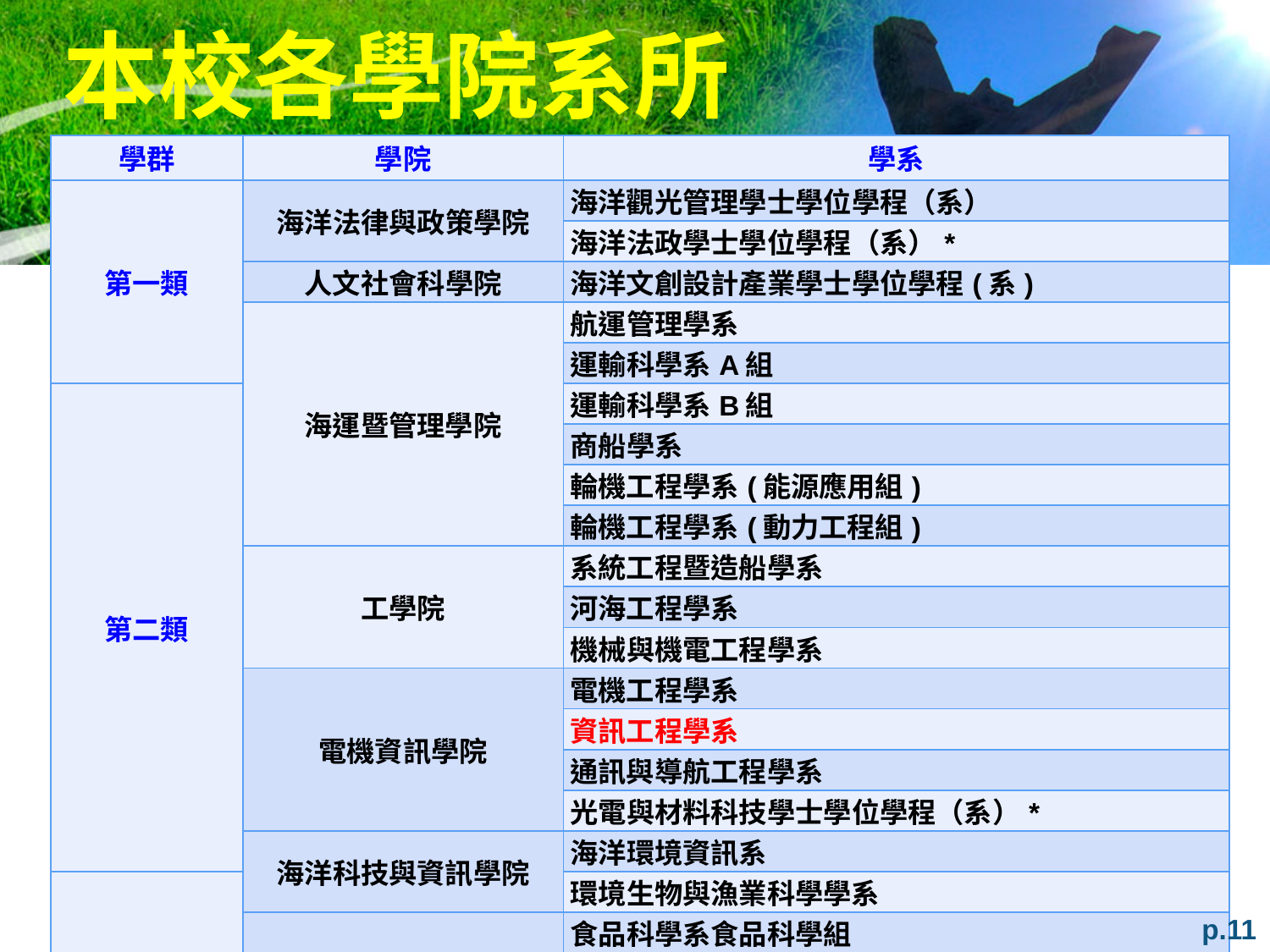

# 本校各學院系所
| 學群 | 學院 | 學系 |
| --- | --- | --- |
| 第一類 | 海洋法律與政策學院 | 海洋觀光管理學士學位學程（系） |
|  |  | 海洋法政學士學位學程（系）\* |
|  | 人文社會科學院 | 海洋文創設計產業學士學位學程(系) |
|  | 海運暨管理學院 | 航運管理學系 |
|  |  | 運輸科學系A組 |
| 第二類 |  | 運輸科學系B組 |
|  |  | 商船學系 |
|  |  | 輪機工程學系(能源應用組) |
|  |  | 輪機工程學系(動力工程組) |
|  | 工學院 | 系統工程暨造船學系 |
|  |  | 河海工程學系 |
|  |  | 機械與機電工程學系 |
|  | 電機資訊學院 | 電機工程學系 |
|  |  | 資訊工程學系 |
|  |  | 通訊與導航工程學系 |
|  |  | 光電與材料科技學士學位學程（系）\* |
|  | 海洋科技與資訊學院 | 海洋環境資訊系 |
| 第三類 |  | 環境生物與漁業科學學系 |
|  | 生命科學院 | 食品科學系食品科學組 |
|  |  | 食品科學系生物科技組 |
|  |  | 水產養殖學系 |
|  |  | 生命科學暨生物科技學系 |

p.11